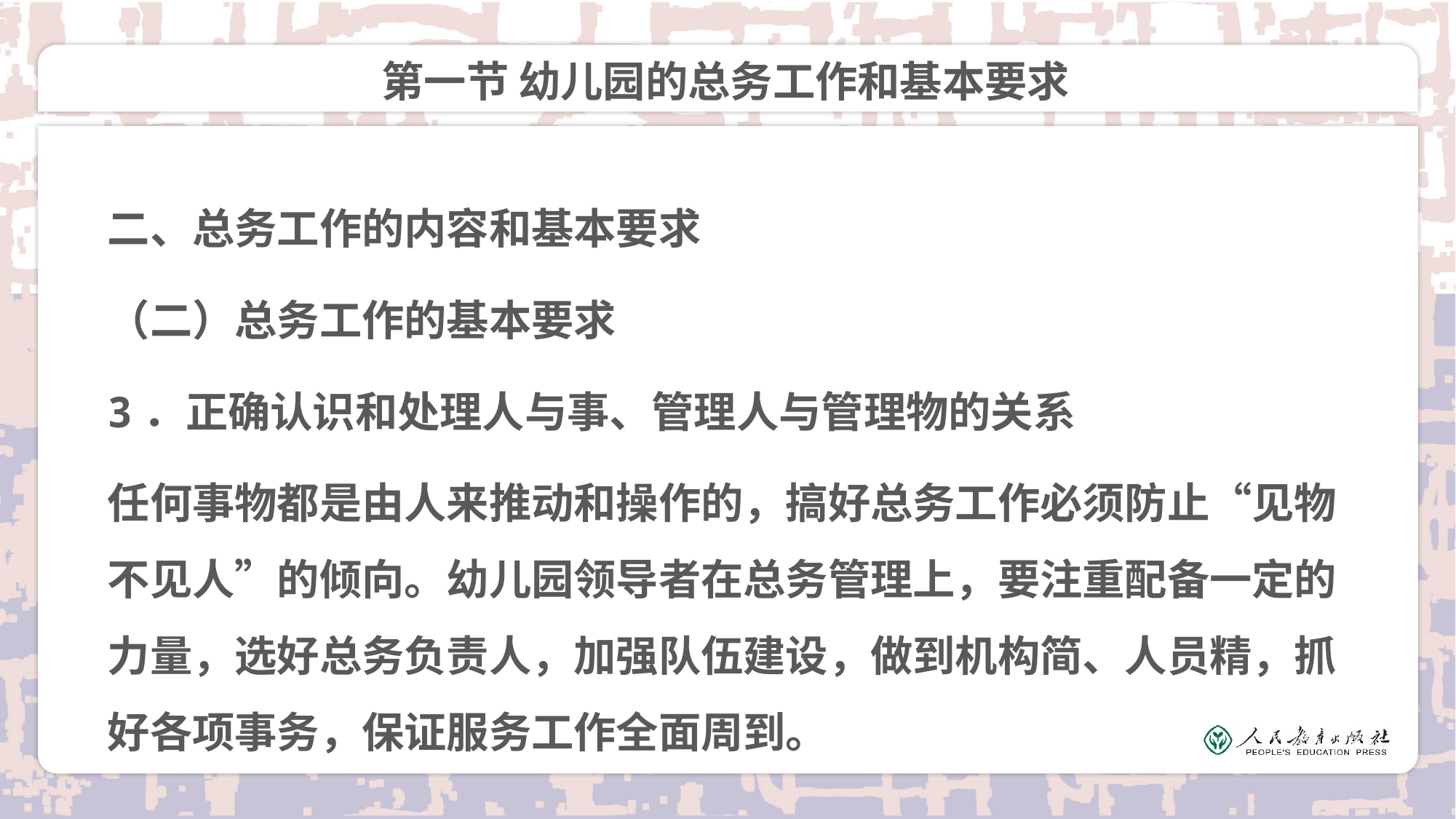

# 第一节 幼儿园的总务工作和基本要求
二、总务工作的内容和基本要求
（二）总务工作的基本要求
3．正确认识和处理人与事、管理人与管理物的关系
任何事物都是由人来推动和操作的，搞好总务工作必须防止“见物不见人”的倾向。幼儿园领导者在总务管理上，要注重配备一定的力量，选好总务负责人，加强队伍建设，做到机构简、人员精，抓好各项事务，保证服务工作全面周到。